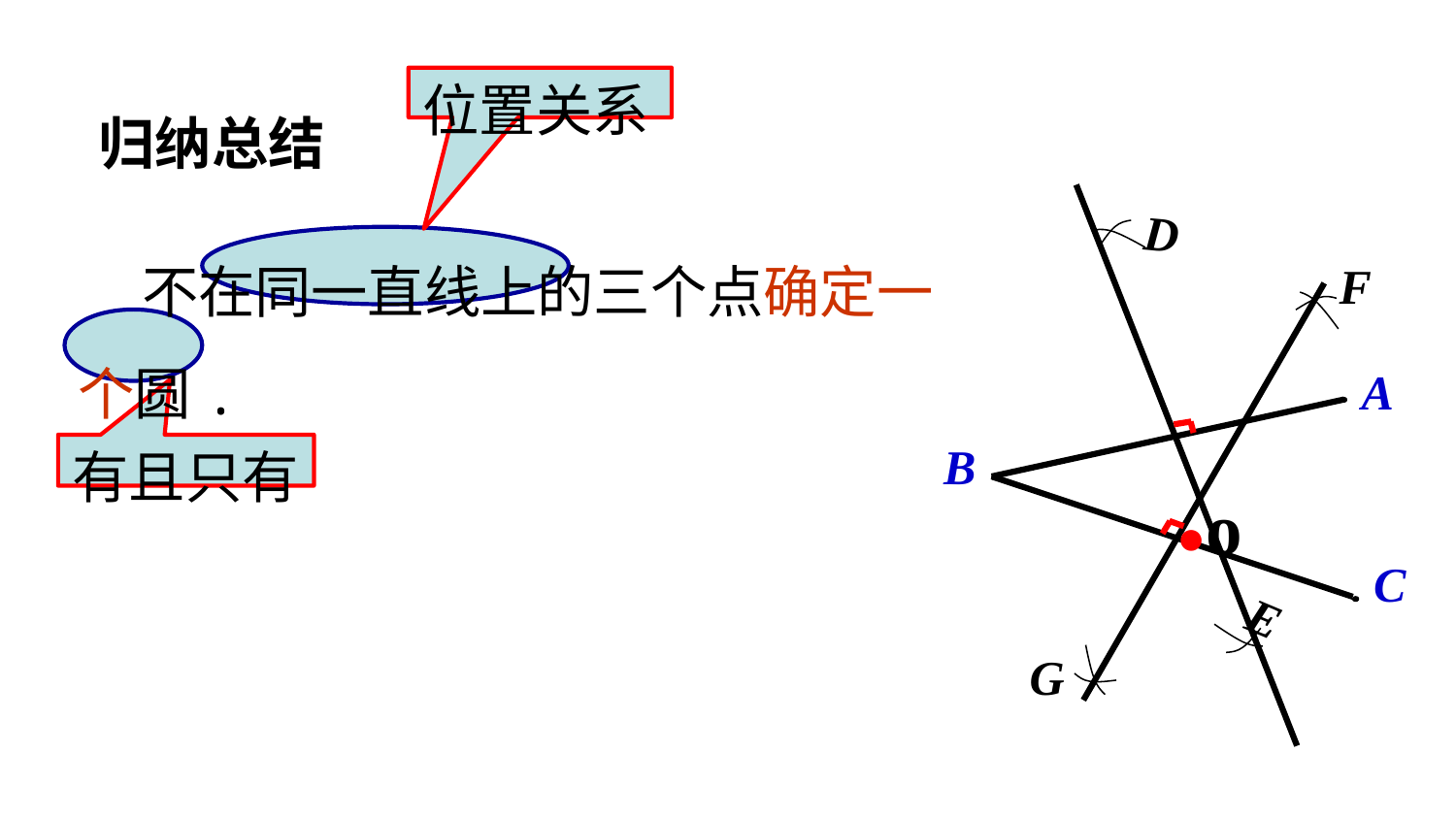

位置关系

归纳总结
D

    不在同一直线上的三个点确定一个圆.

F

有且只有

A

B

●o

C

E

G